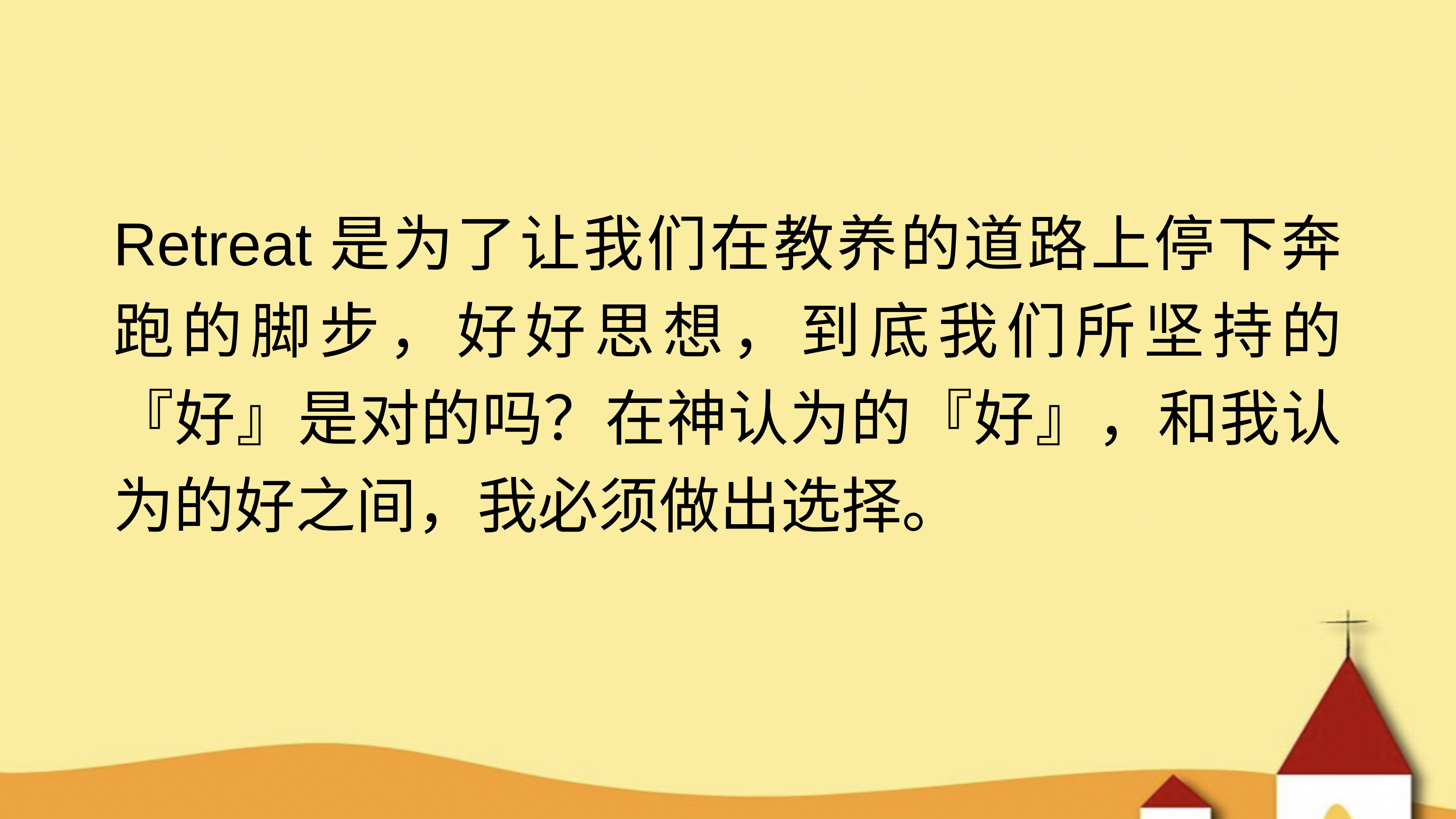

#
Retreat是为了让我们在教养的道路上停下奔跑的脚步，好好思想，到底我们所坚持的『好』是对的吗？在神认为的『好』，和我认为的好之间，我必须做出选择。